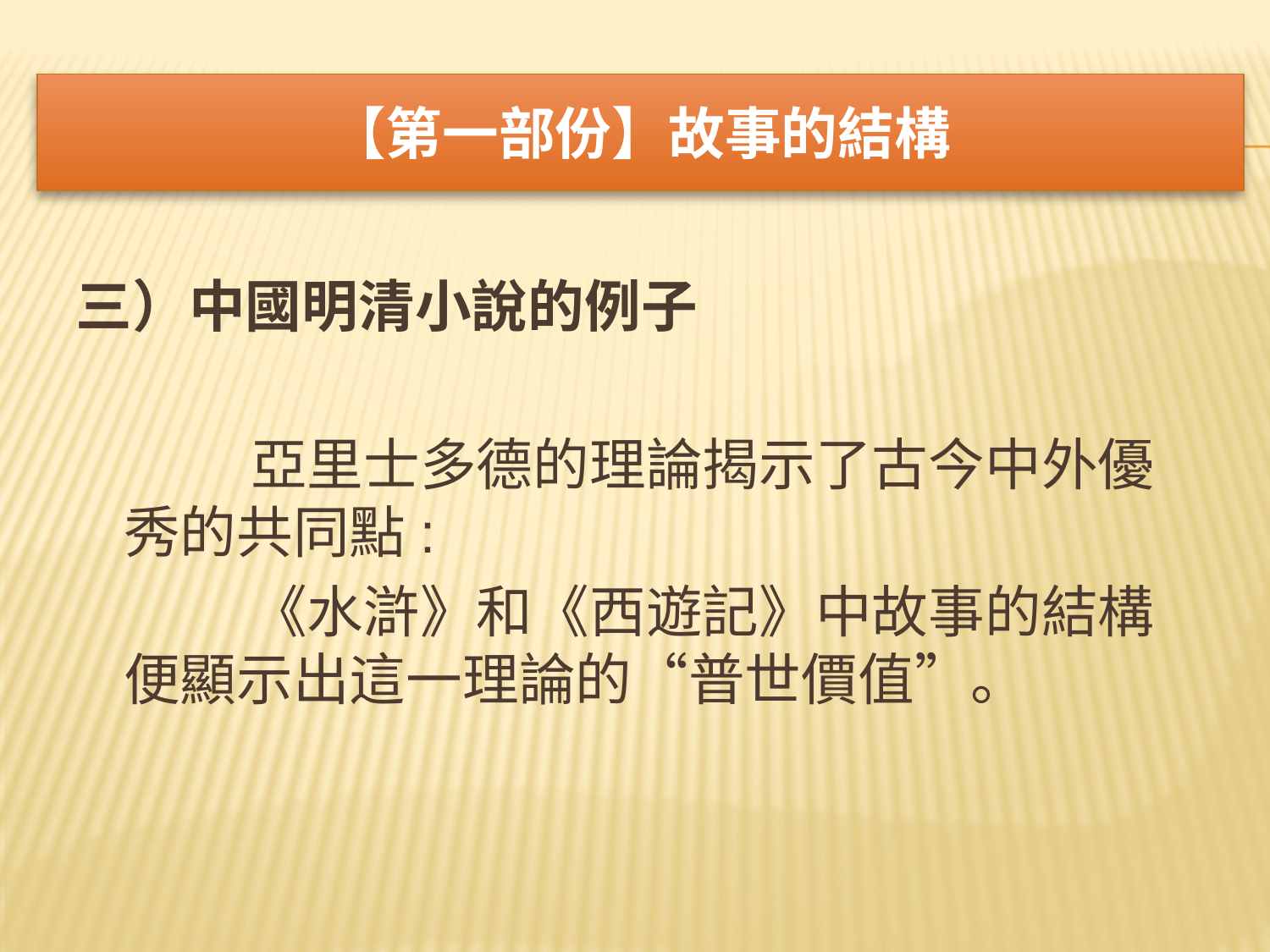

# 【第一部份】故事的結構
三）中國明清小說的例子

		亞里士多德的理論揭示了古今中外優秀的共同點:
		《水滸》和《西遊記》中故事的結構便顯示出這一理論的“普世價值”。